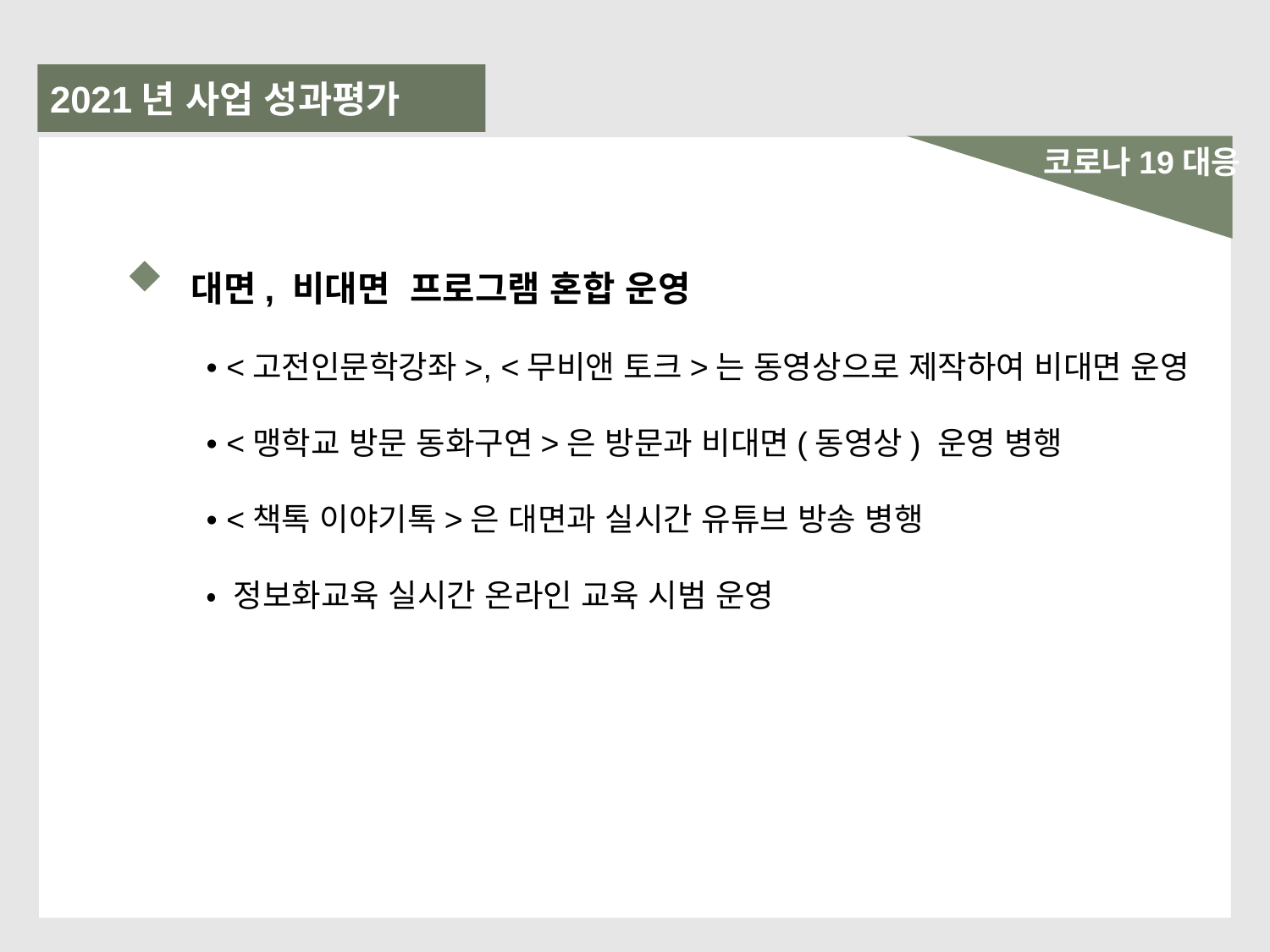

2021년 사업 성과평가
코로나19대응
    대면, 비대면  프로그램 혼합 운영
• <고전인문학강좌>, <무비앤 토크>는 동영상으로 제작하여 비대면 운영
• <맹학교 방문 동화구연>은 방문과 비대면(동영상) 운영 병행
• <책톡 이야기톡>은 대면과 실시간 유튜브 방송 병행
• 정보화교육 실시간 온라인 교육 시범 운영